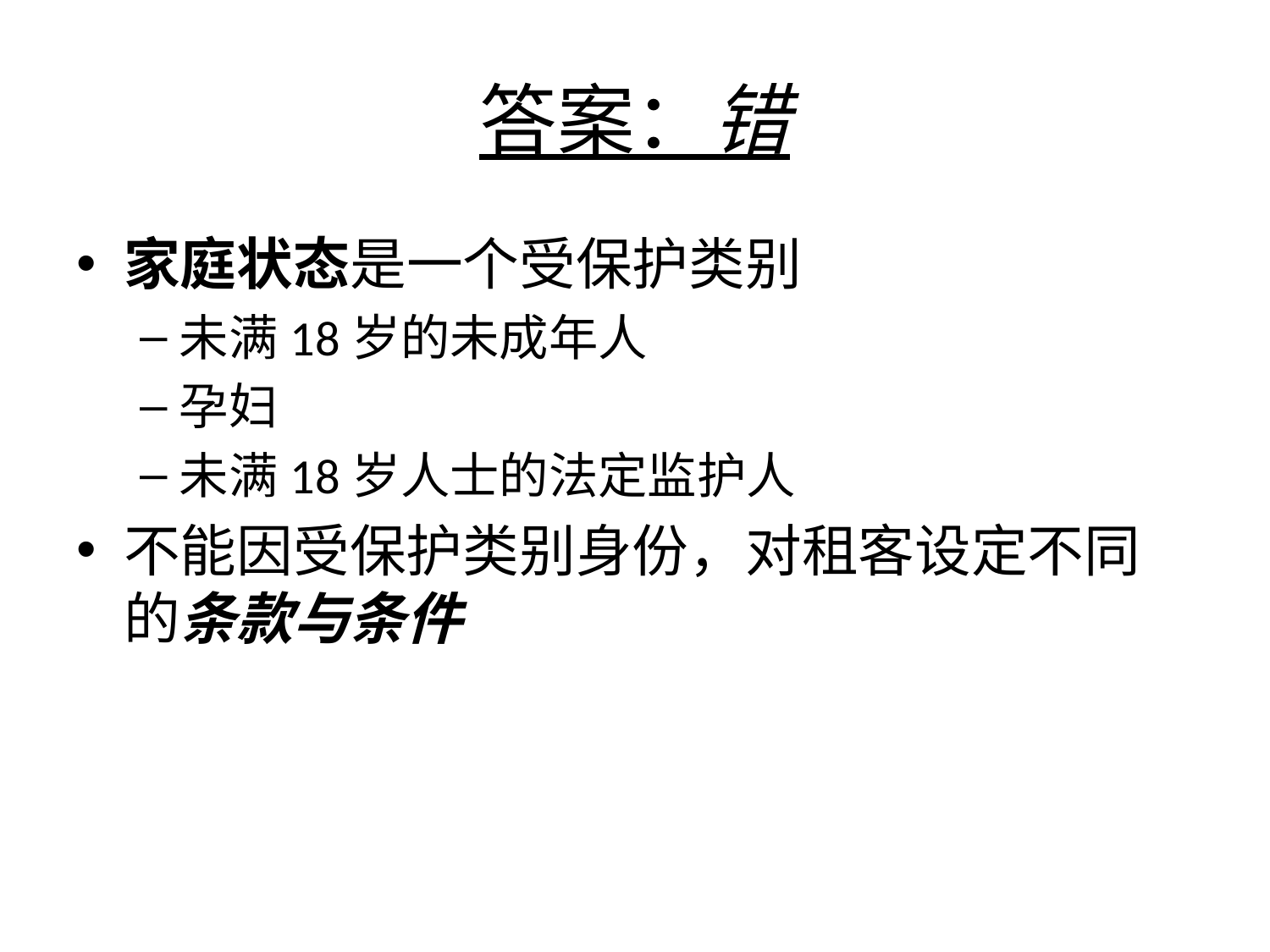

# 答案：错
家庭状态是一个受保护类别
未满18岁的未成年人
孕妇
未满18岁人士的法定监护人
不能因受保护类别身份，对租客设定不同的条款与条件